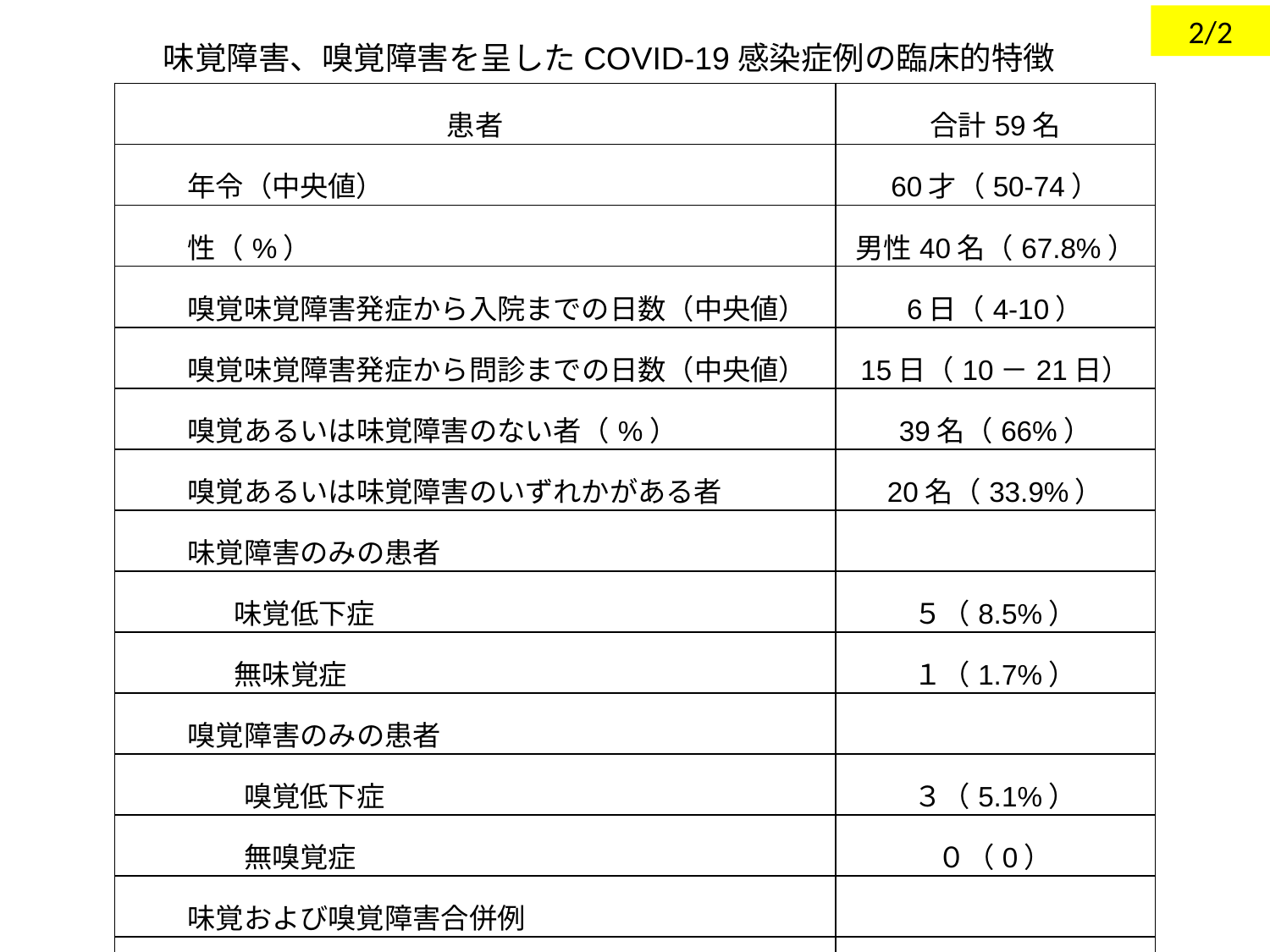

2/2
味覚障害、嗅覚障害を呈したCOVID-19感染症例の臨床的特徴
| 患者 | 合計59名 |
| --- | --- |
| 年令（中央値） | 60才（50-74） |
| 性（%） | 男性40名（67.8%） |
| 嗅覚味覚障害発症から入院までの日数（中央値） | 6日（4-10） |
| 嗅覚味覚障害発症から問診までの日数（中央値） | 15日（10－21日） |
| 嗅覚あるいは味覚障害のない者（%） | 39名（66%） |
| 嗅覚あるいは味覚障害のいずれかがある者 | 20名（33.9%） |
| 味覚障害のみの患者 |  |
| 味覚低下症 | ５（8.5%） |
| 無味覚症 | １（1.7%） |
| 嗅覚障害のみの患者 |  |
| 嗅覚低下症 | ３（5.1%） |
| 無嗅覚症 | ０（0） |
| 味覚および嗅覚障害合併例 |  |
| 味覚低下症＋嗅覚低下症 | ２（3.4%） |
| 味覚低下症＋無嗅覚症 | ２（3.4%） |
| 無嗅覚症＋嗅覚低下症 | ２（3.4%） |
| 無味覚症＋無嗅覚症 | ５（8.5%） |